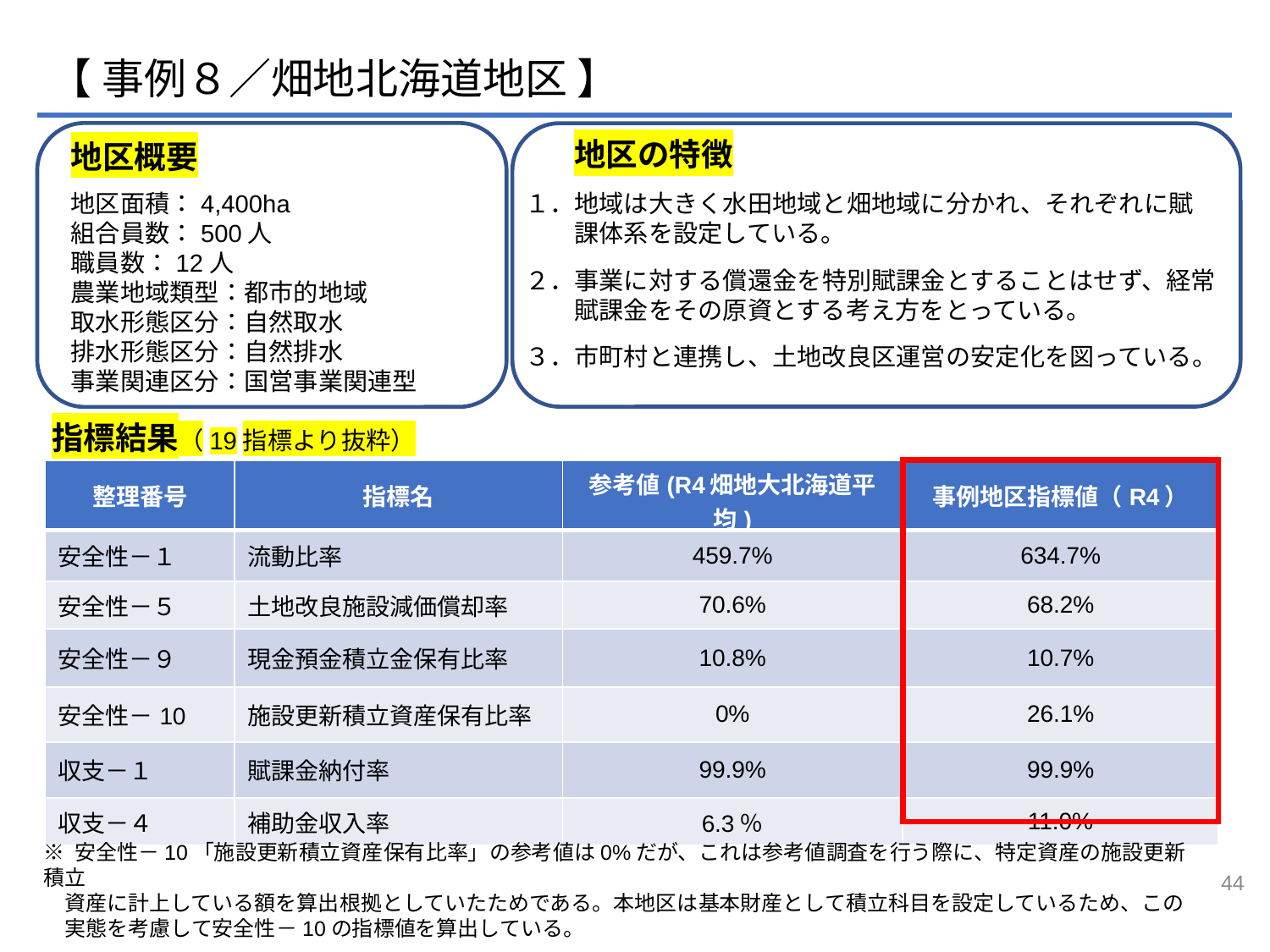

【 事例８／畑地北海道地区 】

地区概要
地区面積：4,400ha
組合員数：500人
職員数：12人
農業地域類型：都市的地域
取水形態区分：自然取水
排水形態区分：自然排水
事業関連区分：国営事業関連型

地区の特徴
１．地域は大きく水田地域と畑地域に分かれ、それぞれに賦
　　課体系を設定している。

２．事業に対する償還金を特別賦課金とすることはせず、経常
　　賦課金をその原資とする考え方をとっている。

３．市町村と連携し、土地改良区運営の安定化を図っている。
指標結果（19指標より抜粋）

| 整理番号 | 指標名 | 参考値(R4畑地大北海道平均) | 事例地区指標値（R4） |
| --- | --- | --- | --- |
| 安全性－１ | 流動比率 | 459.7% | 634.7% |
| 安全性－５ | 土地改良施設減価償却率 | 70.6% | 68.2% |
| 安全性－９ | 現金預金積立金保有比率 | 10.8% | 10.7% |
| 安全性－10 | 施設更新積立資産保有比率 | 0% | 26.1% |
| 収支－１ | 賦課金納付率 | 99.9% | 99.9% |
| 収支－４ | 補助金収入率 | 6.3％ | 11.0% |
※ 安全性－10「施設更新積立資産保有比率」の参考値は0%だが、これは参考値調査を行う際に、特定資産の施設更新積立
　資産に計上している額を算出根拠としていたためである。本地区は基本財産として積立科目を設定しているため、この
　実態を考慮して安全性－10の指標値を算出している。
44